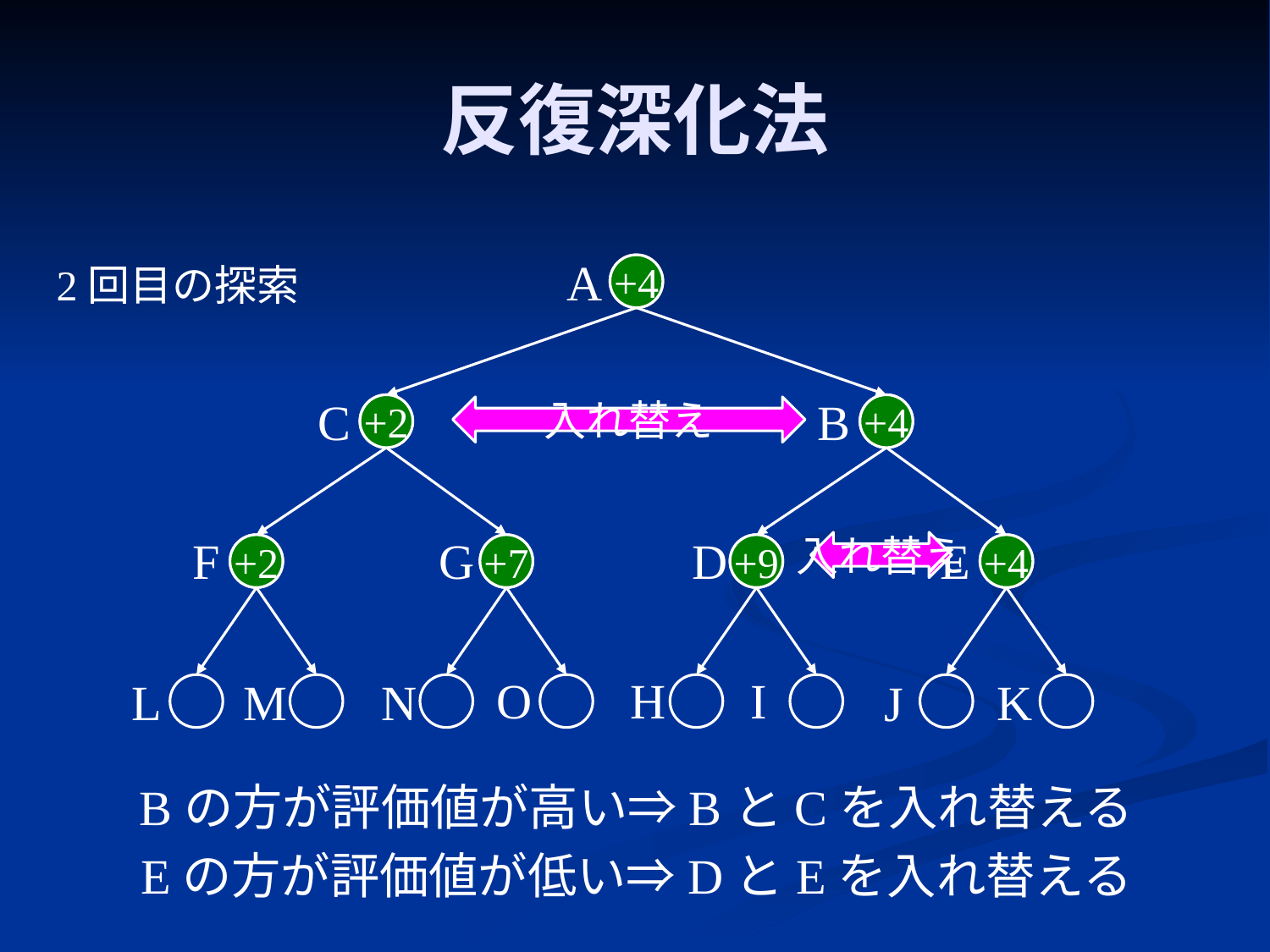

# 反復深化法
A

2回目の探索
+4
C

B

+2
+4
入れ替え
F

G

D

E

入れ替え
+2
+7
+9
+4
O

H

I

L

M

N

K

J

Bの方が評価値が高い⇒BとCを入れ替える
Eの方が評価値が低い⇒DとEを入れ替える